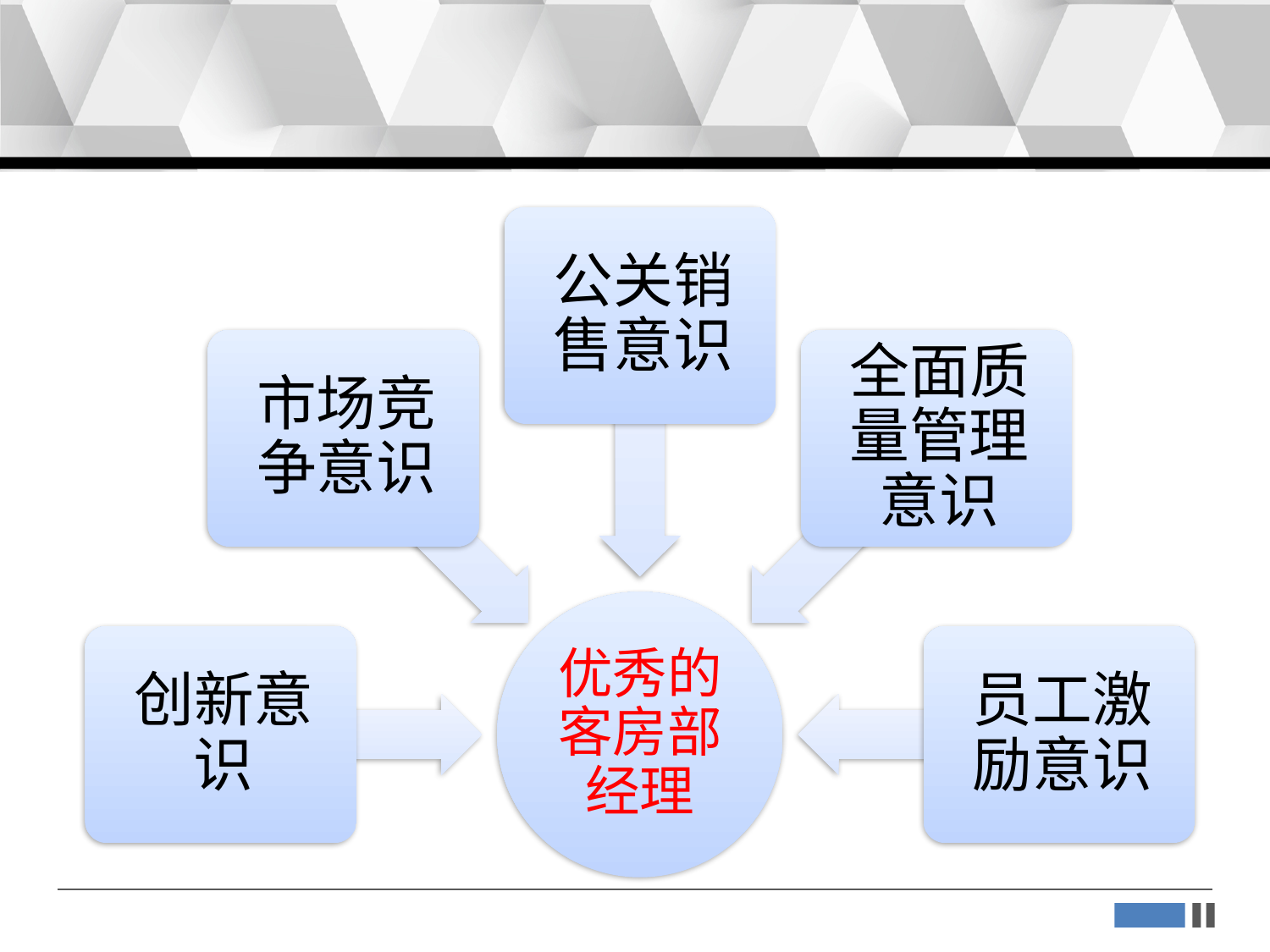

优秀的客房部经理
创新意识
市场竞争意识
公关销售意识
全面质量管理意识
员工激励意识